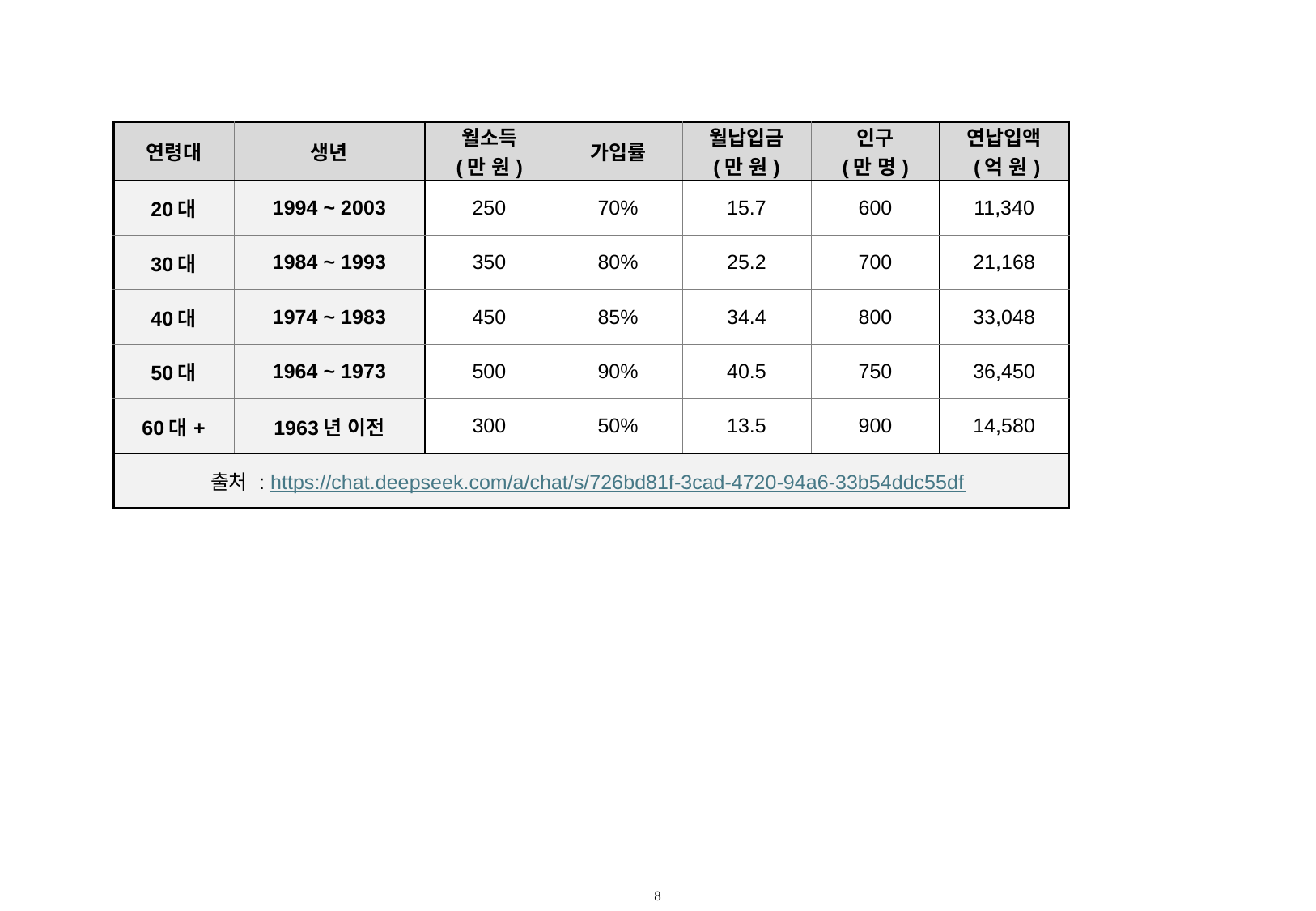

#
| 연령대 | 생년 | 월소득 (만 원) | 가입률 | 월납입금 (만 원) | 인구 (만 명) | 연납입액 (억 원) |
| --- | --- | --- | --- | --- | --- | --- |
| 20대 | 1994 ~ 2003 | 250 | 70% | 15.7 | 600 | 11,340 |
| 30대 | 1984 ~ 1993 | 350 | 80% | 25.2 | 700 | 21,168 |
| 40대 | 1974 ~ 1983 | 450 | 85% | 34.4 | 800 | 33,048 |
| 50대 | 1964 ~ 1973 | 500 | 90% | 40.5 | 750 | 36,450 |
| 60대+ | 1963년 이전 | 300 | 50% | 13.5 | 900 | 14,580 |
| 출처 : https://chat.deepseek.com/a/chat/s/726bd81f-3cad-4720-94a6-33b54ddc55df |  |  |  |  |  |  |